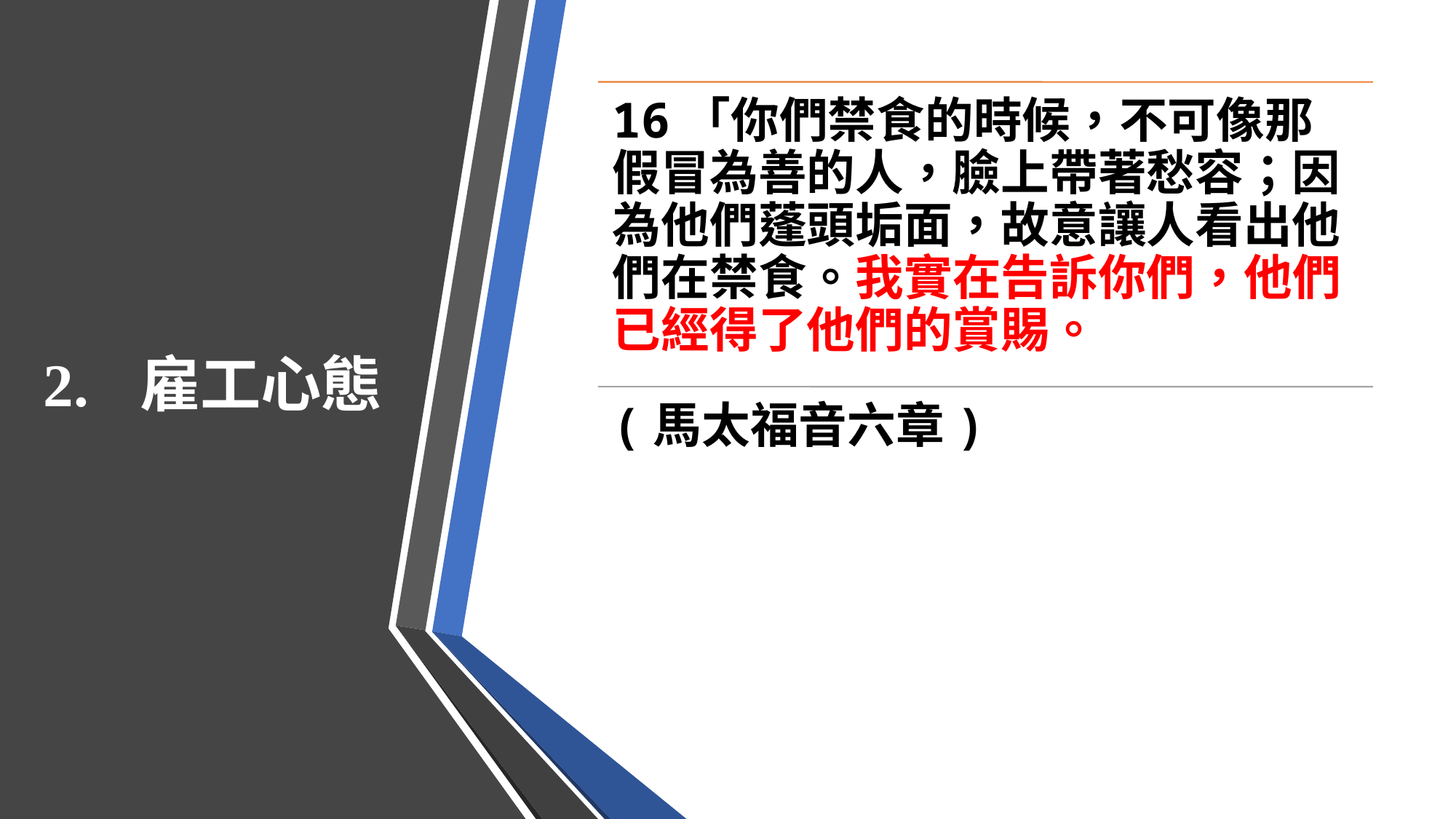

# 2. 雇工心態
16「你們禁食的時候，不可像那假冒為善的人，臉上帶著愁容；因為他們蓬頭垢面，故意讓人看出他們在禁食。我實在告訴你們，他們已經得了他們的賞賜。
(馬太福音六章)